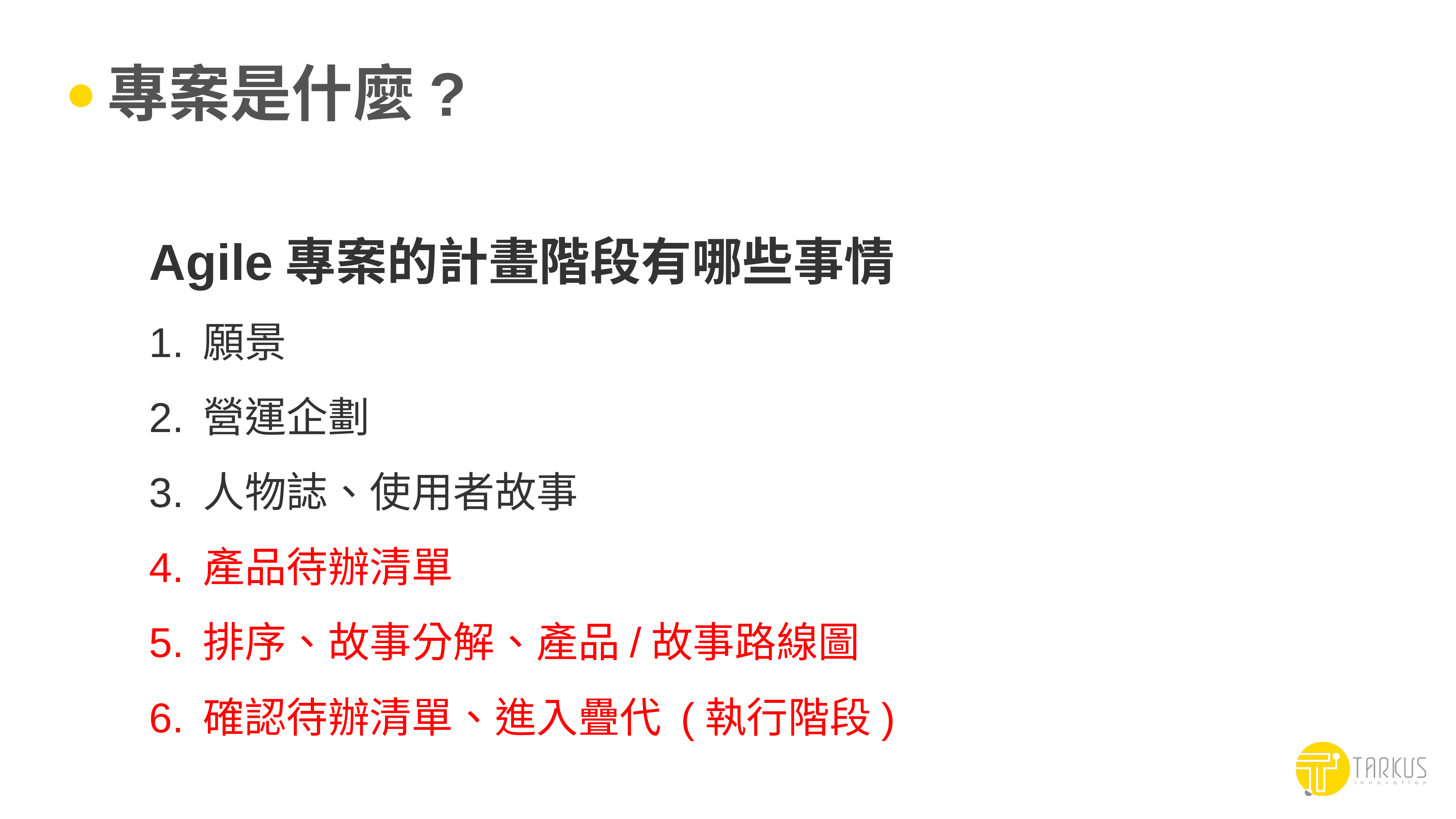

# 專案是什麼?
Agile專案的計畫階段有哪些事情
 願景
 營運企劃
 人物誌、使用者故事
 產品待辦清單
 排序、故事分解、產品/故事路線圖
 確認待辦清單、進入疊代 (執行階段)